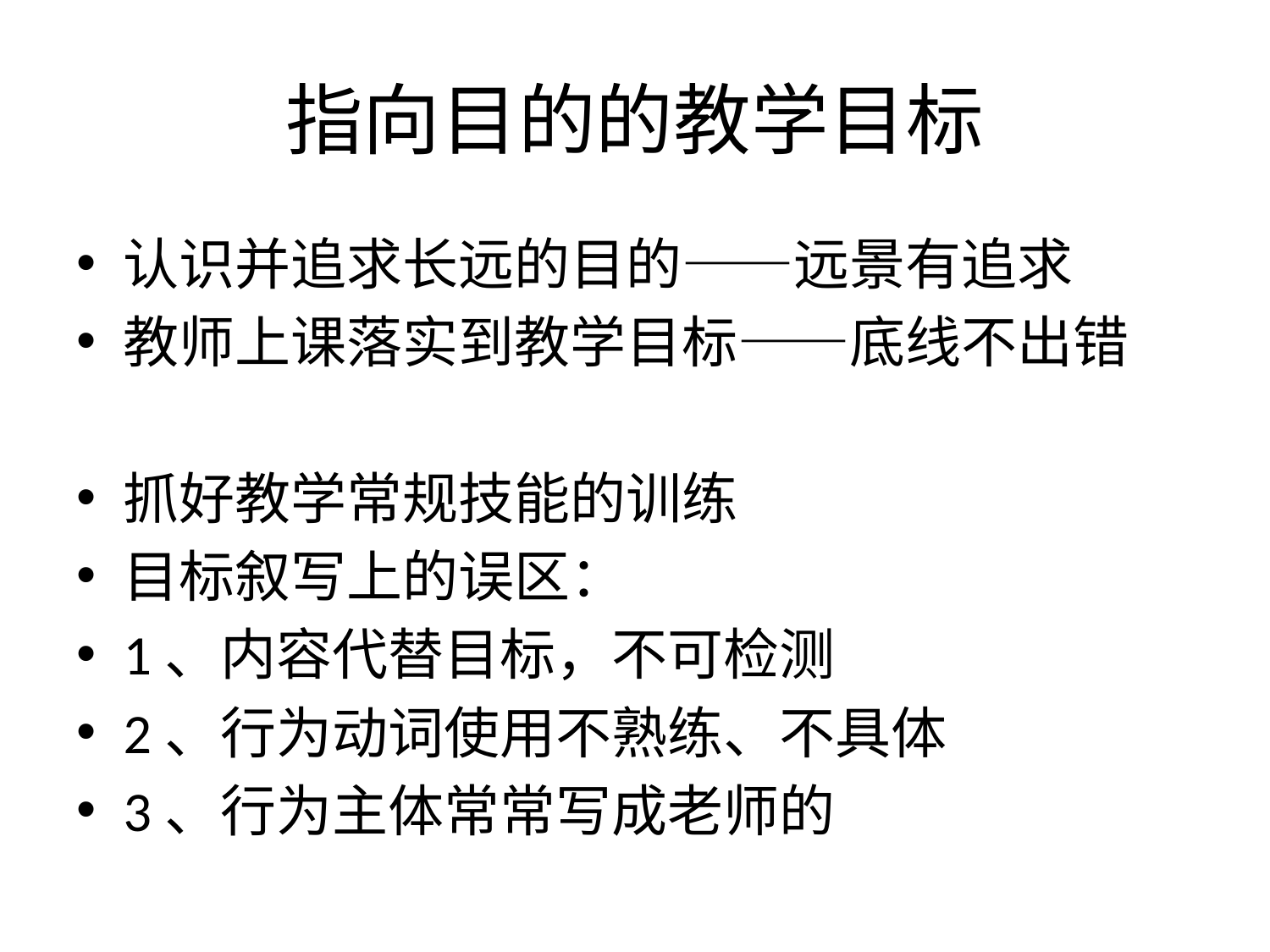

# 指向目的的教学目标
认识并追求长远的目的——远景有追求
教师上课落实到教学目标——底线不出错

抓好教学常规技能的训练
目标叙写上的误区：
1、内容代替目标，不可检测
2、行为动词使用不熟练、不具体
3、行为主体常常写成老师的